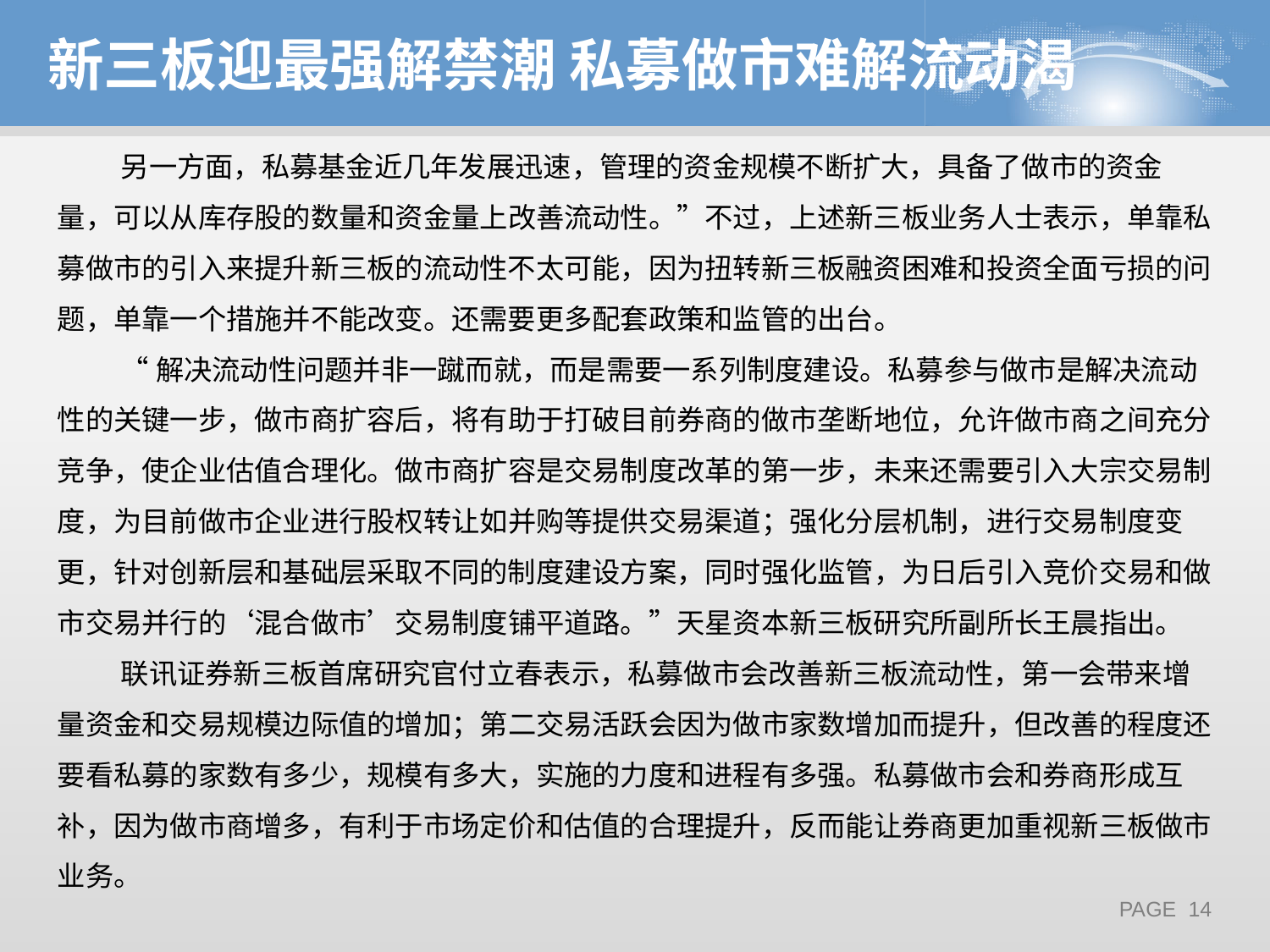

新三板迎最强解禁潮 私募做市难解流动渴
另一方面，私募基金近几年发展迅速，管理的资金规模不断扩大，具备了做市的资金量，可以从库存股的数量和资金量上改善流动性。”不过，上述新三板业务人士表示，单靠私募做市的引入来提升新三板的流动性不太可能，因为扭转新三板融资困难和投资全面亏损的问题，单靠一个措施并不能改变。还需要更多配套政策和监管的出台。
“解决流动性问题并非一蹴而就，而是需要一系列制度建设。私募参与做市是解决流动性的关键一步，做市商扩容后，将有助于打破目前券商的做市垄断地位，允许做市商之间充分竞争，使企业估值合理化。做市商扩容是交易制度改革的第一步，未来还需要引入大宗交易制度，为目前做市企业进行股权转让如并购等提供交易渠道；强化分层机制，进行交易制度变更，针对创新层和基础层采取不同的制度建设方案，同时强化监管，为日后引入竞价交易和做市交易并行的‘混合做市’交易制度铺平道路。”天星资本新三板研究所副所长王晨指出。
联讯证券新三板首席研究官付立春表示，私募做市会改善新三板流动性，第一会带来增量资金和交易规模边际值的增加；第二交易活跃会因为做市家数增加而提升，但改善的程度还要看私募的家数有多少，规模有多大，实施的力度和进程有多强。私募做市会和券商形成互补，因为做市商增多，有利于市场定价和估值的合理提升，反而能让券商更加重视新三板做市业务。